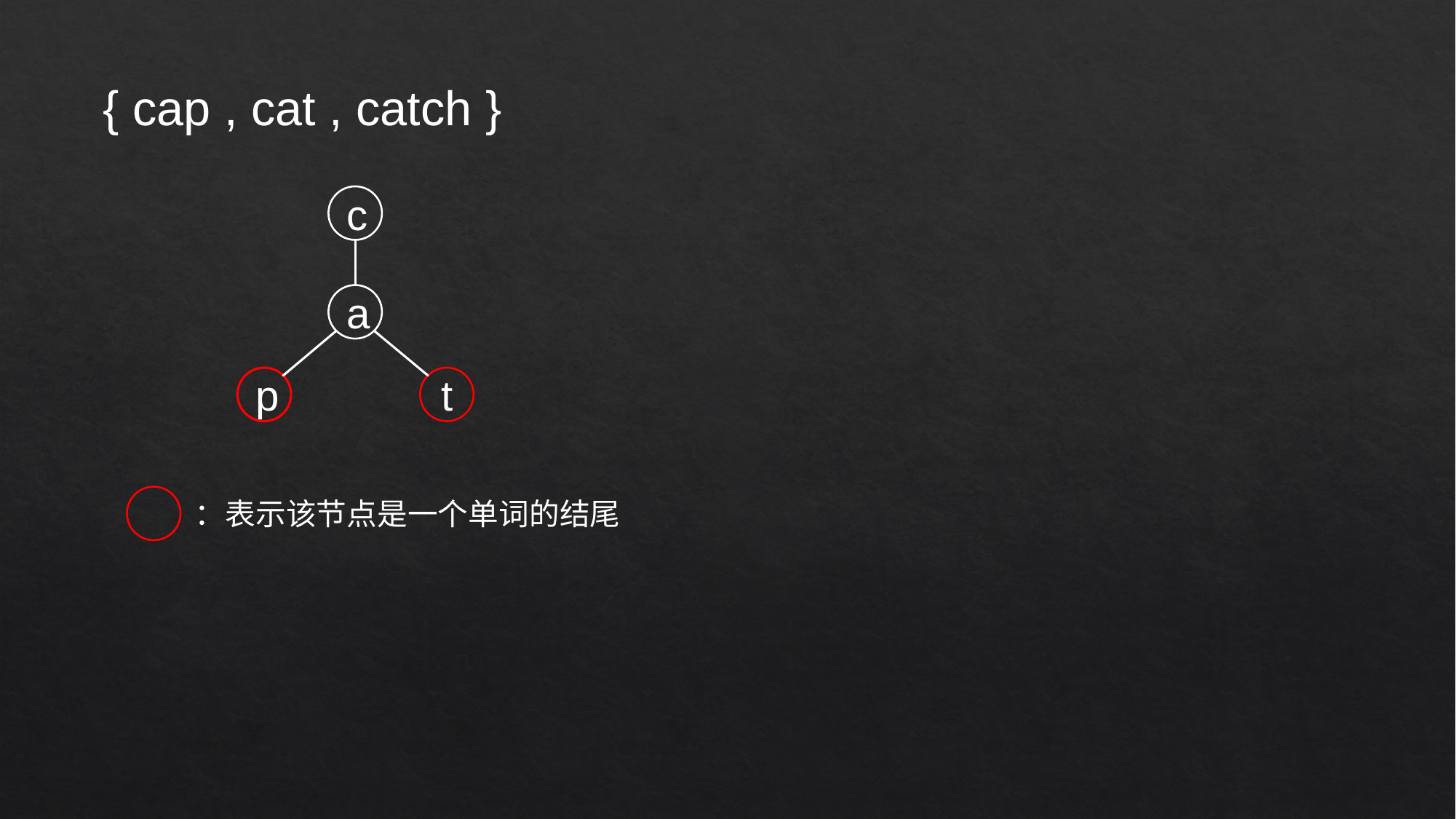

{ cap , cat , catch }
c
a
p
t

：表示该节点是一个单词的结尾